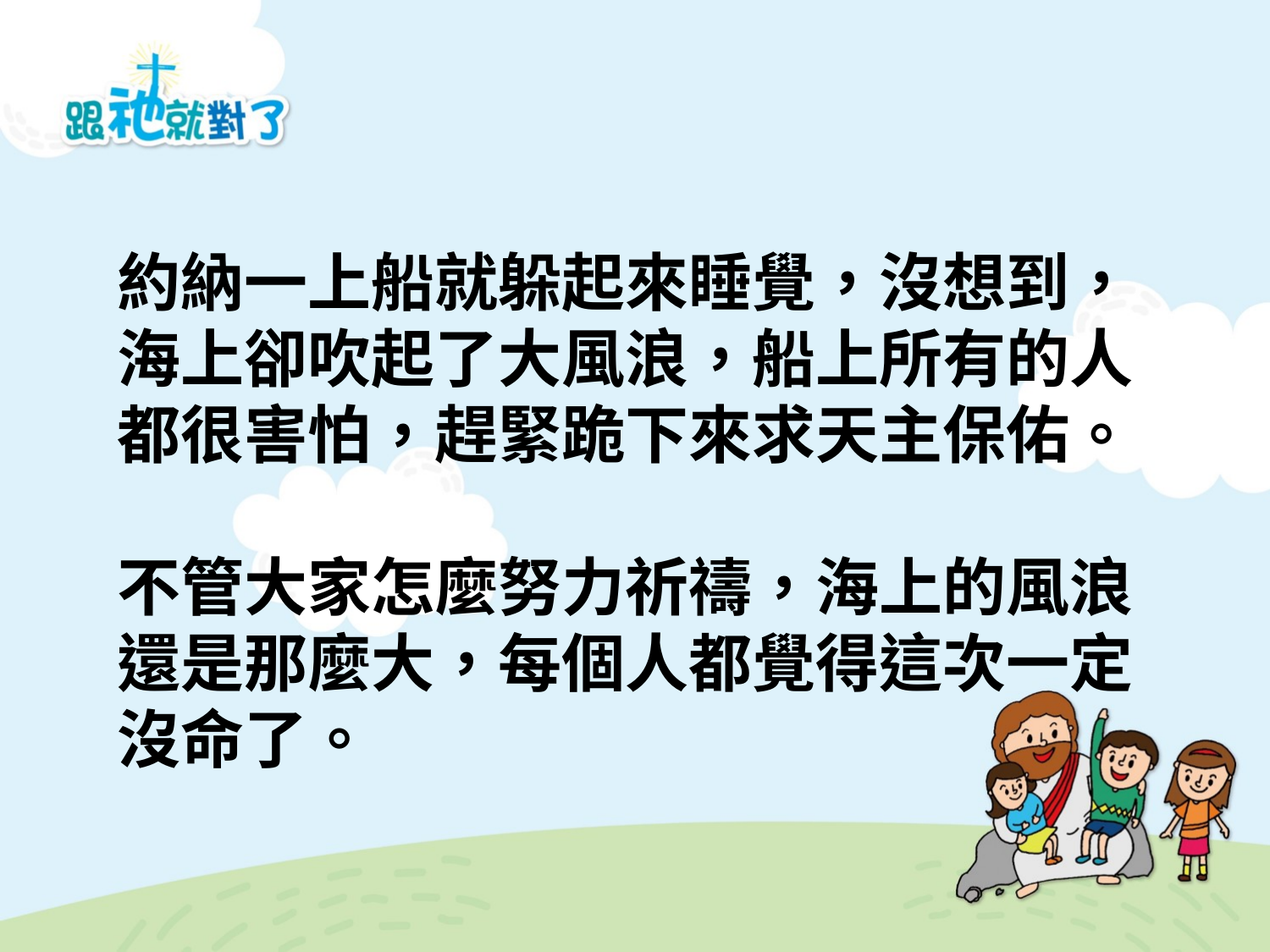

約納一上船就躲起來睡覺，沒想到，海上卻吹起了大風浪，船上所有的人都很害怕，趕緊跪下來求天主保佑。

不管大家怎麼努力祈禱，海上的風浪還是那麼大，每個人都覺得這次一定沒命了。